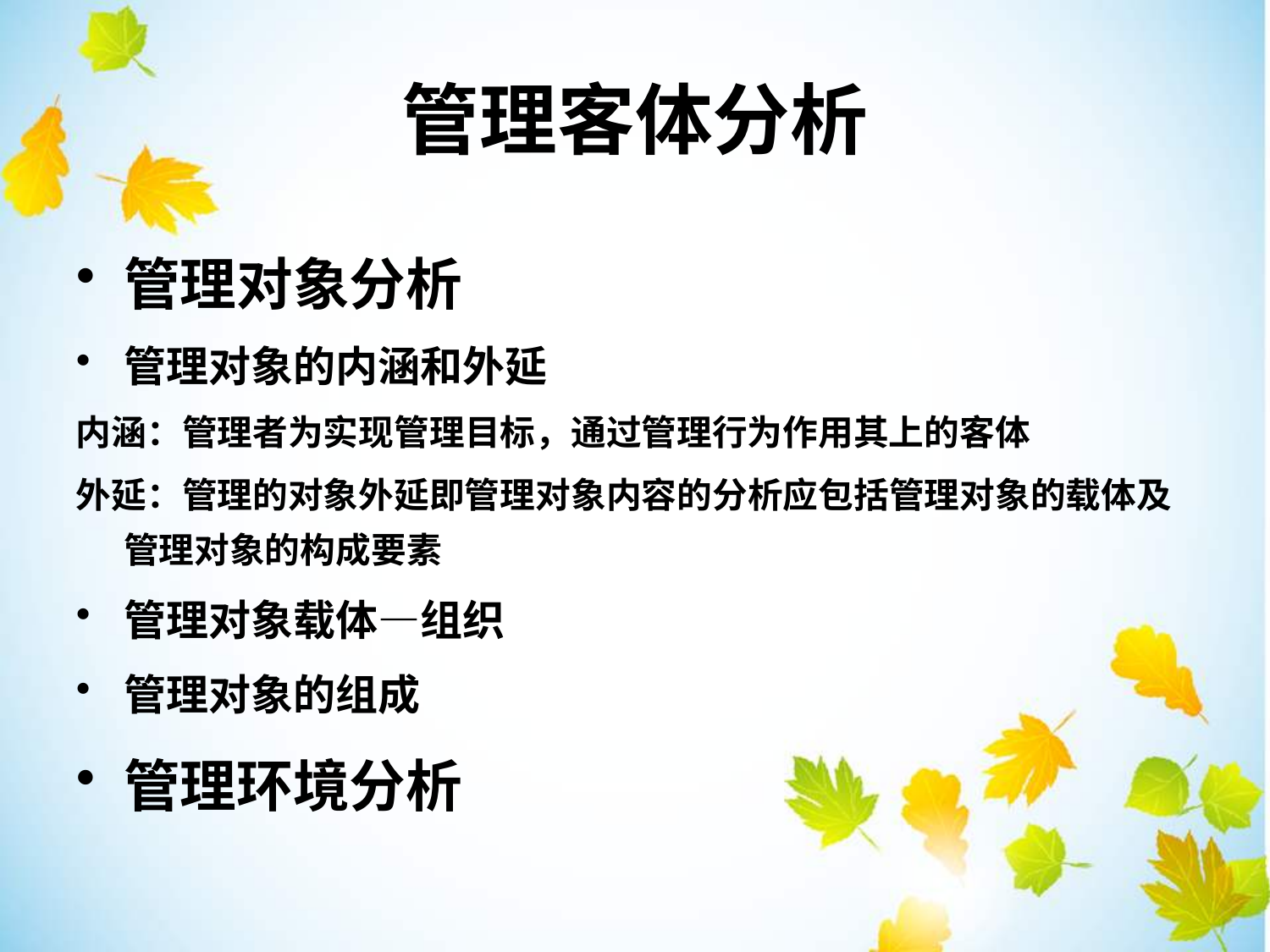

管理客体分析
管理对象分析
管理对象的内涵和外延
内涵：管理者为实现管理目标，通过管理行为作用其上的客体
外延：管理的对象外延即管理对象内容的分析应包括管理对象的载体及管理对象的构成要素
管理对象载体—组织
管理对象的组成
管理环境分析